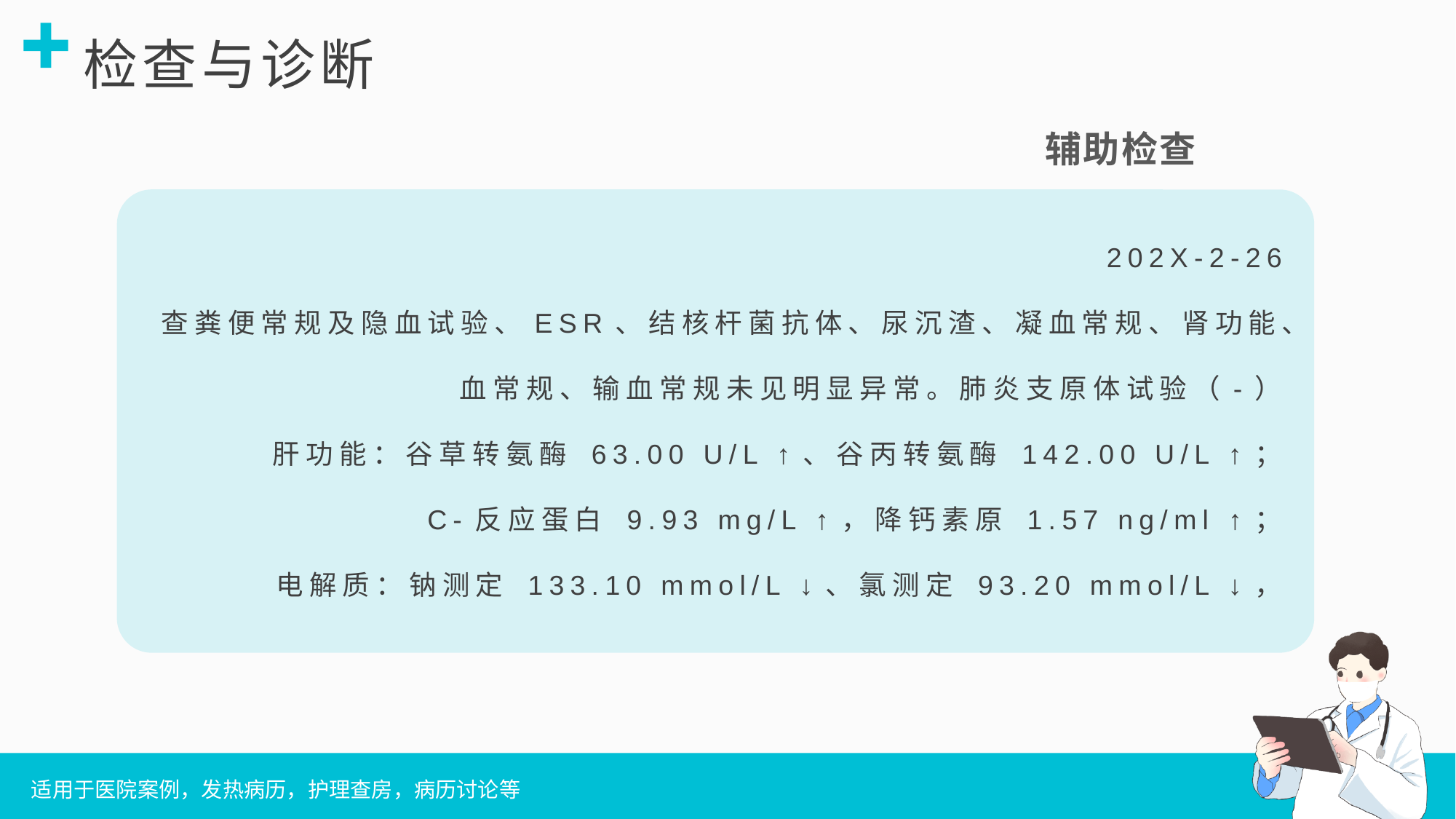

辅助检查

202X-2-26
查粪便常规及隐血试验、ESR、结核杆菌抗体、尿沉渣、凝血常规、肾功能、血常规、输血常规未见明显异常。肺炎支原体试验（-）
肝功能：谷草转氨酶 63.00 U/L ↑、谷丙转氨酶 142.00 U/L ↑；
C-反应蛋白 9.93 mg/L ↑，降钙素原 1.57 ng/ml ↑；
电解质：钠测定 133.10 mmol/L ↓、氯测定 93.20 mmol/L ↓，